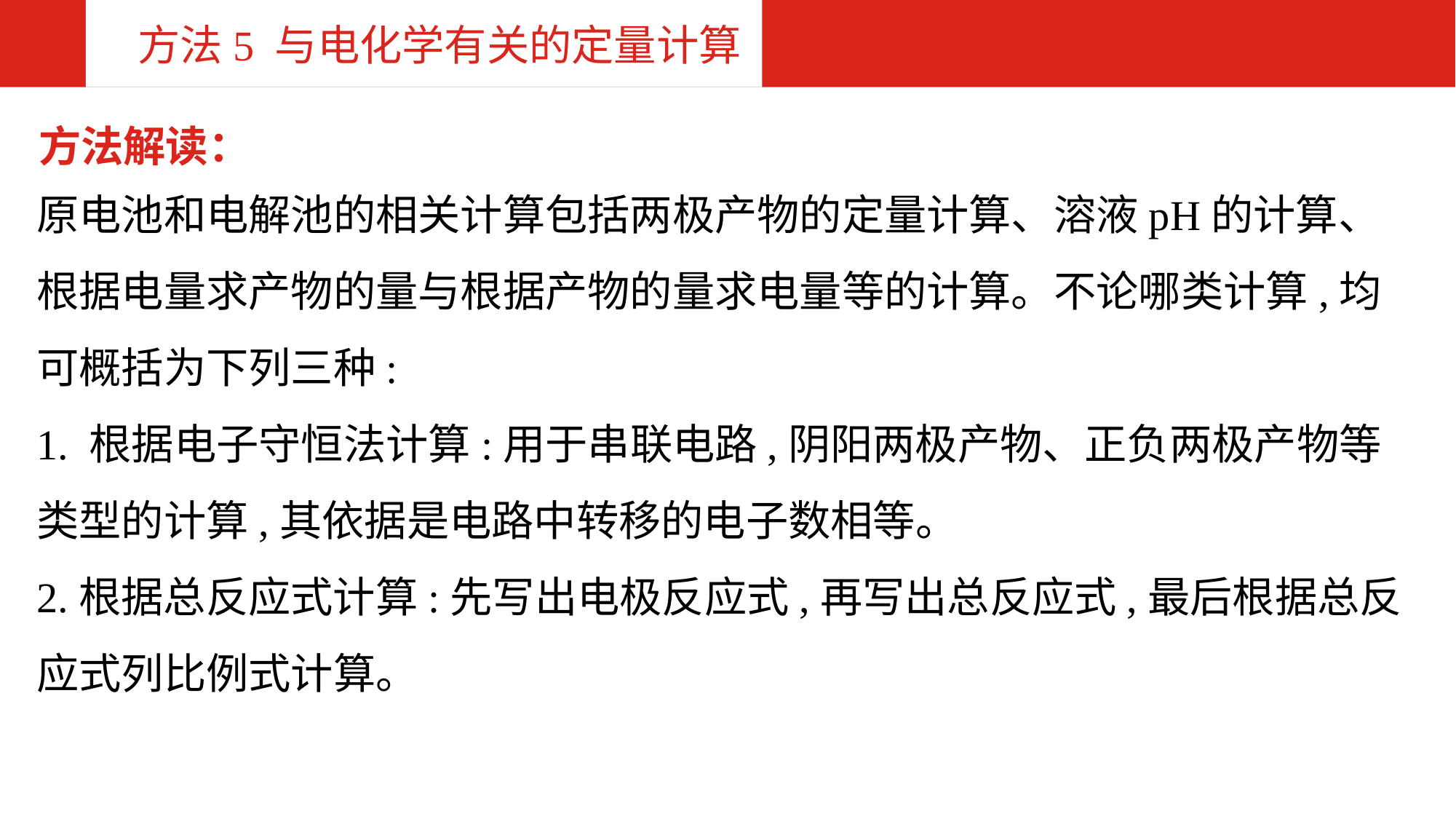

方法5 与电化学有关的定量计算

方法解读：
原电池和电解池的相关计算包括两极产物的定量计算、溶液pH的计算、根据电量求产物的量与根据产物的量求电量等的计算。不论哪类计算,均可概括为下列三种:
1. 根据电子守恒法计算:用于串联电路,阴阳两极产物、正负两极产物等类型的计算,其依据是电路中转移的电子数相等。
2.根据总反应式计算:先写出电极反应式,再写出总反应式,最后根据总反应式列比例式计算。